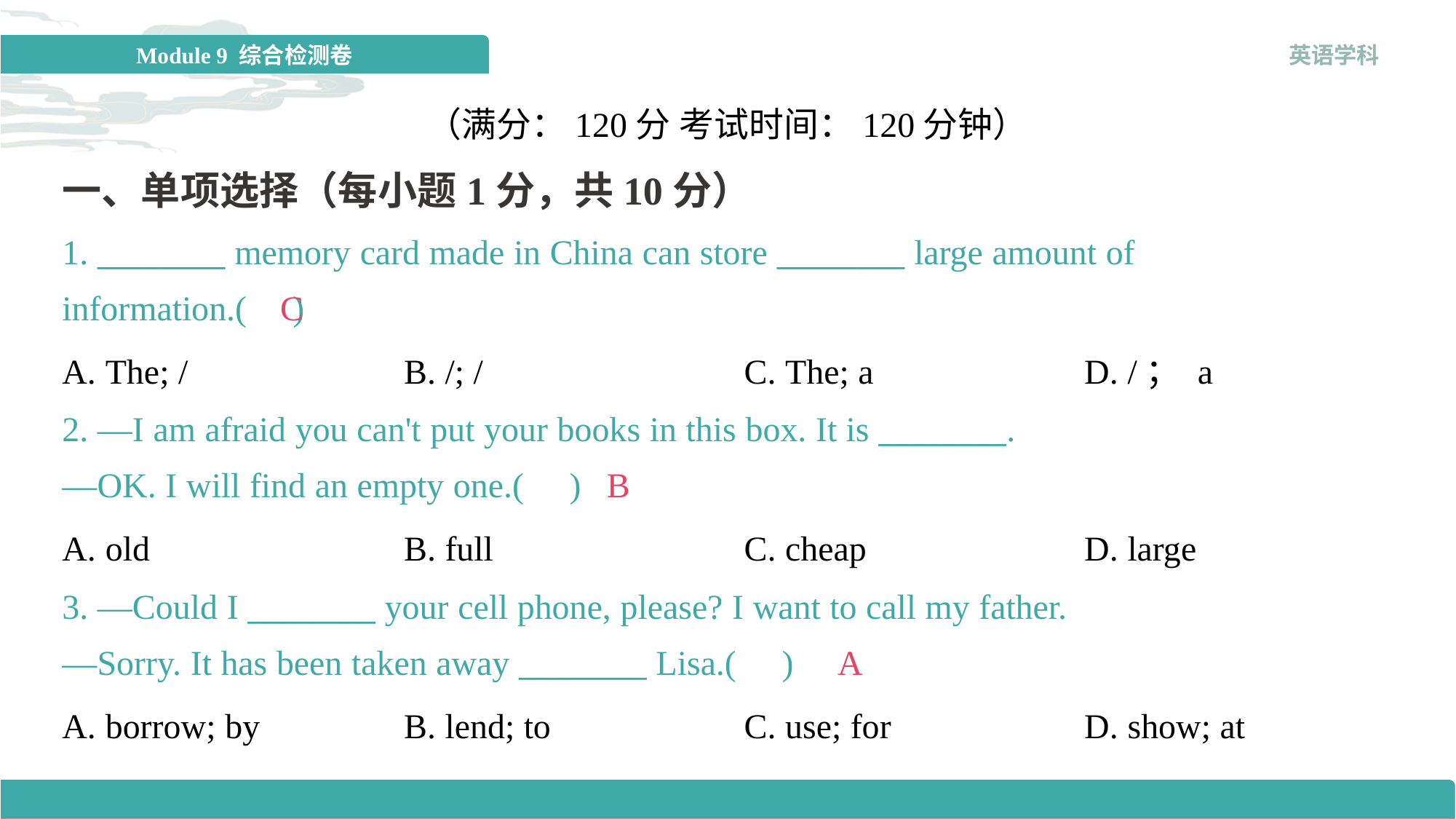

（满分：120分 考试时间：120分钟）
一、单项选择（每小题1分，共10分）
1. ________ memory card made in China can store ________ large amount of
information.(     )
C
A. The; /	B. /; /	C. The; a	D. /； a
2. —I am afraid you can't put your books in this box. It is ________.
—OK. I will find an empty one.(     )
B
A. old	B. full	C. cheap	D. large
3. —Could I ________ your cell phone, please? I want to call my father.
—Sorry. It has been taken away ________ Lisa.(     )
A
A. borrow; by	B. lend; to	C. use; for	D. show; at